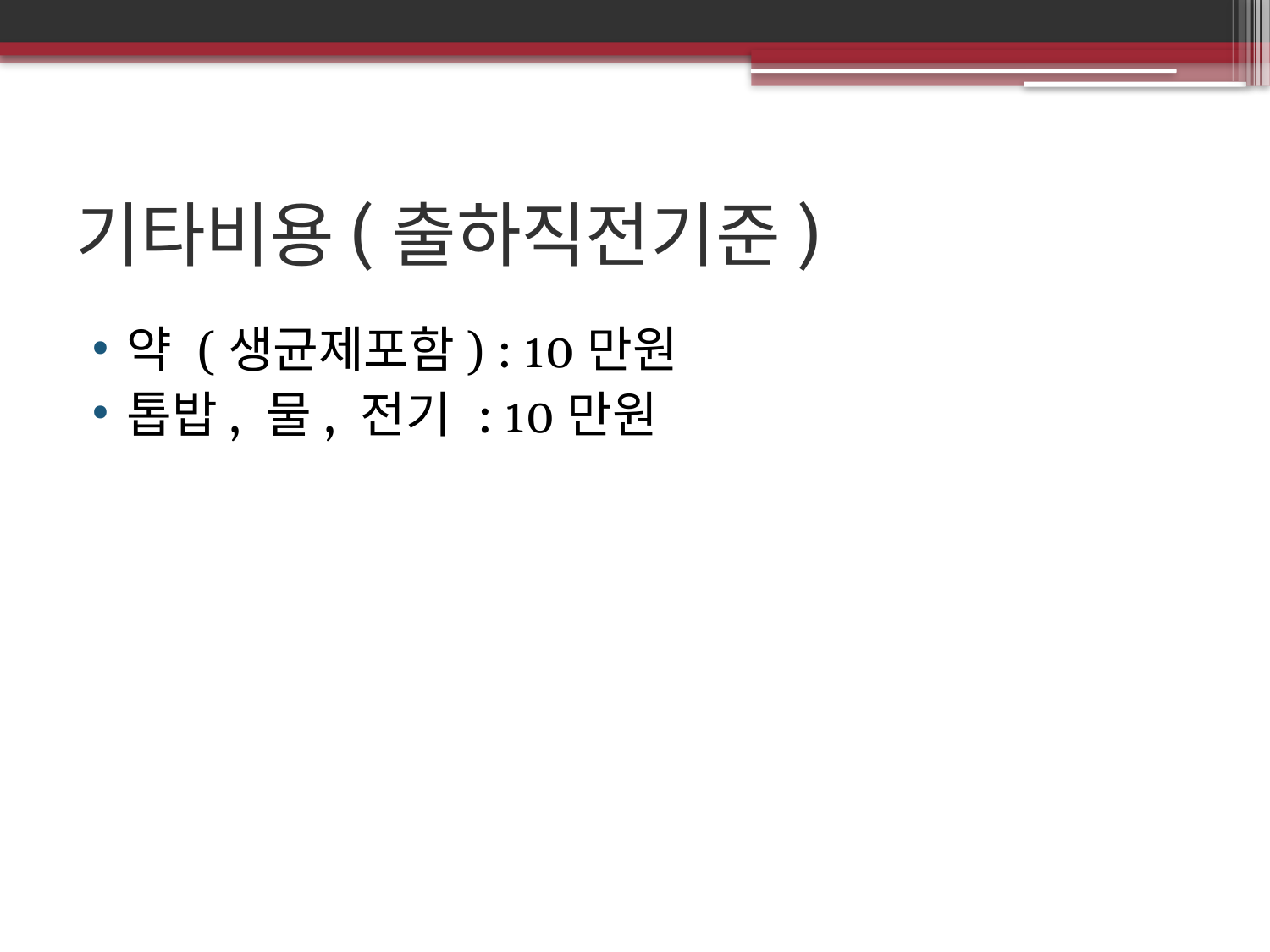

# 기타비용(출하직전기준)
약 (생균제포함) : 10만원
톱밥, 물, 전기 : 10만원